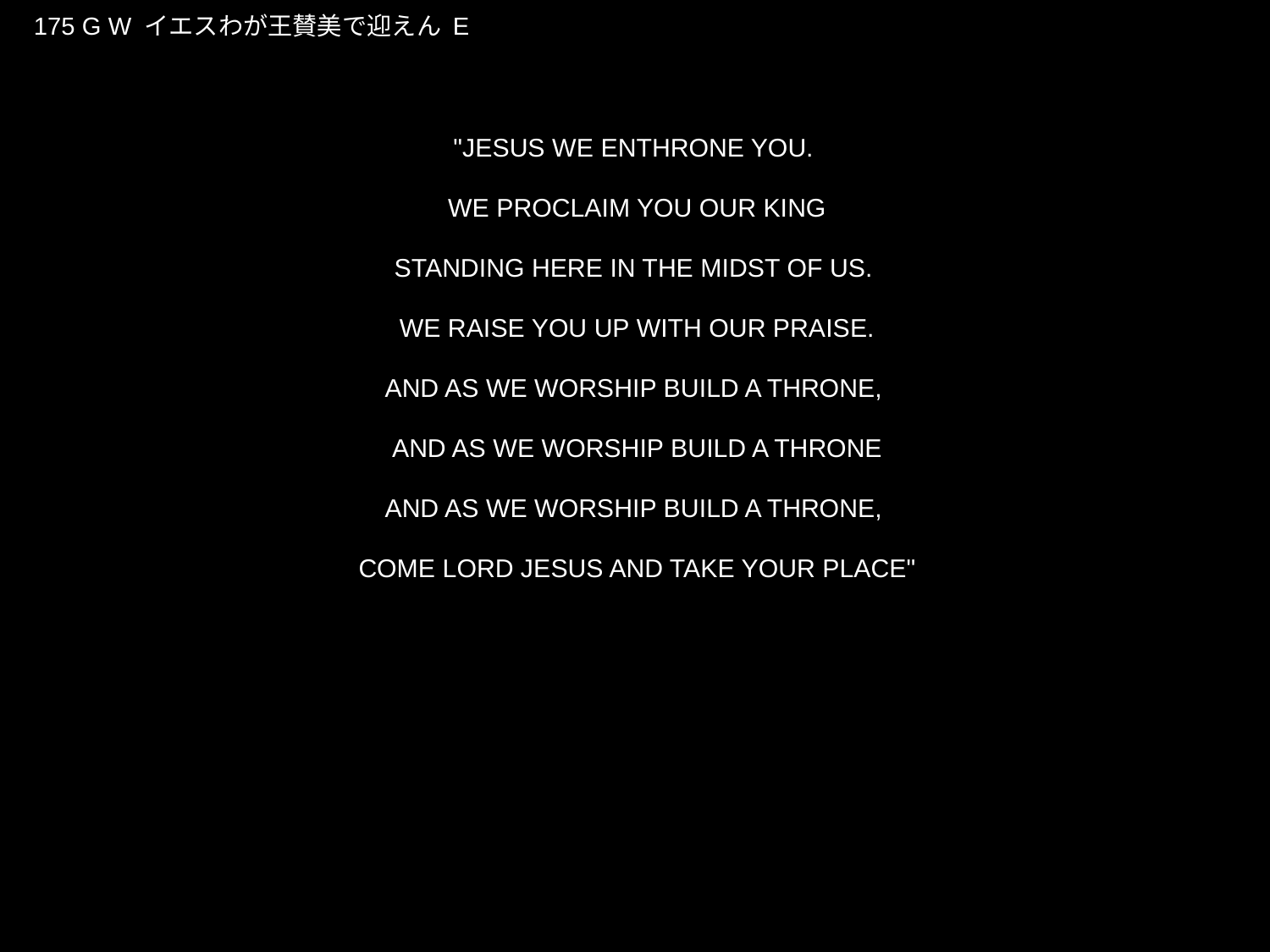

いえすわがおうさんびでむかえん
★W
175 G W イエスわが王賛美で迎えん E
★３
"JESUS WE ENTHRONE YOU.
WE PROCLAIM YOU OUR KING
STANDING HERE IN THE MIDST OF US.
WE RAISE YOU UP WITH OUR PRAISE.
AND AS WE WORSHIP BUILD A THRONE,
AND AS WE WORSHIP BUILD A THRONE
AND AS WE WORSHIP BUILD A THRONE,
COME LORD JESUS AND TAKE YOUR PLACE"